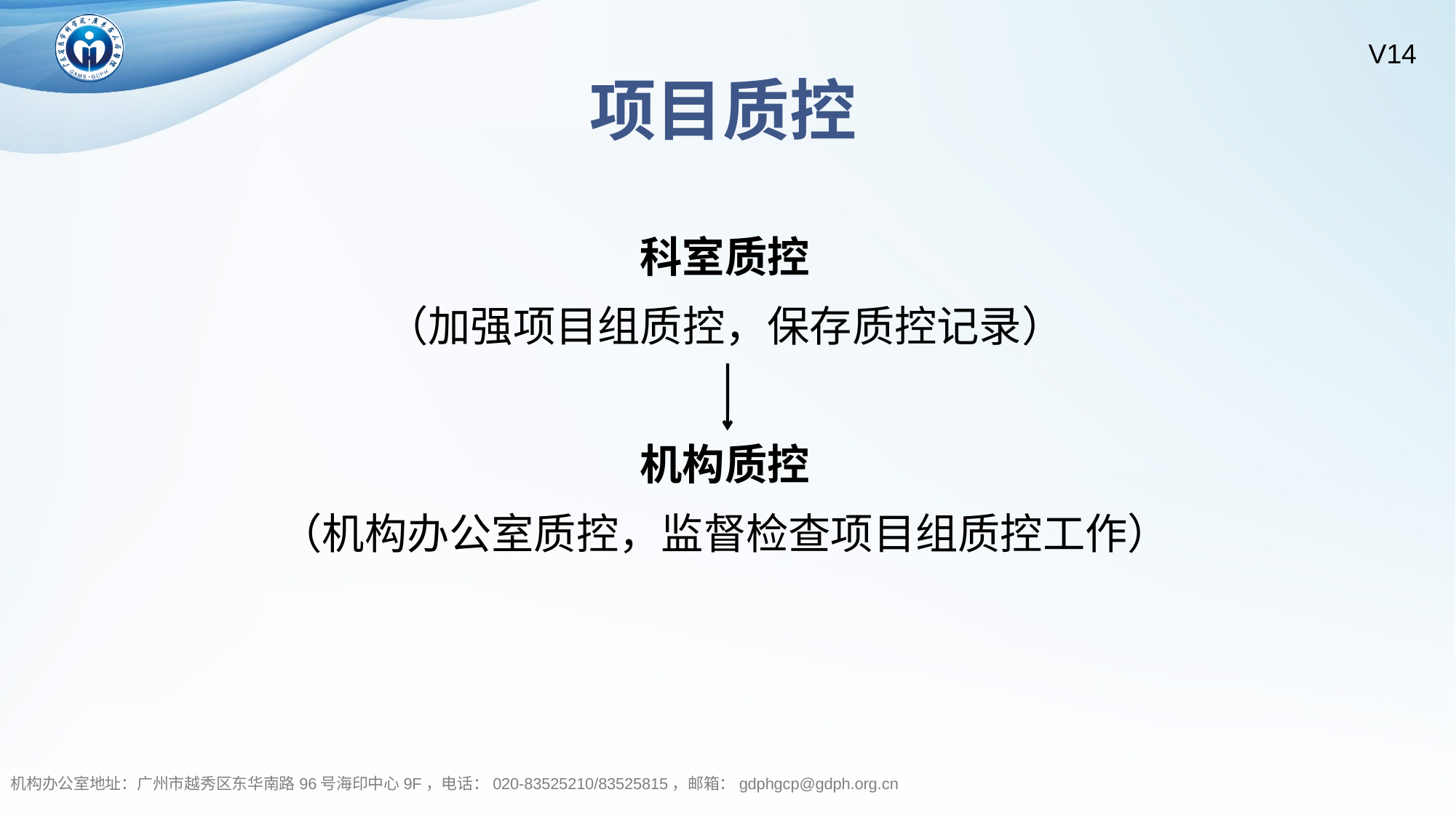

项目质控
科室质控
（加强项目组质控，保存质控记录）

机构质控
（机构办公室质控，监督检查项目组质控工作）

机构办公室地址：广州市越秀区东华南路96号海印中心9F，电话：020-83525210/83525815，邮箱：gdphgcp@gdph.org.cn
33